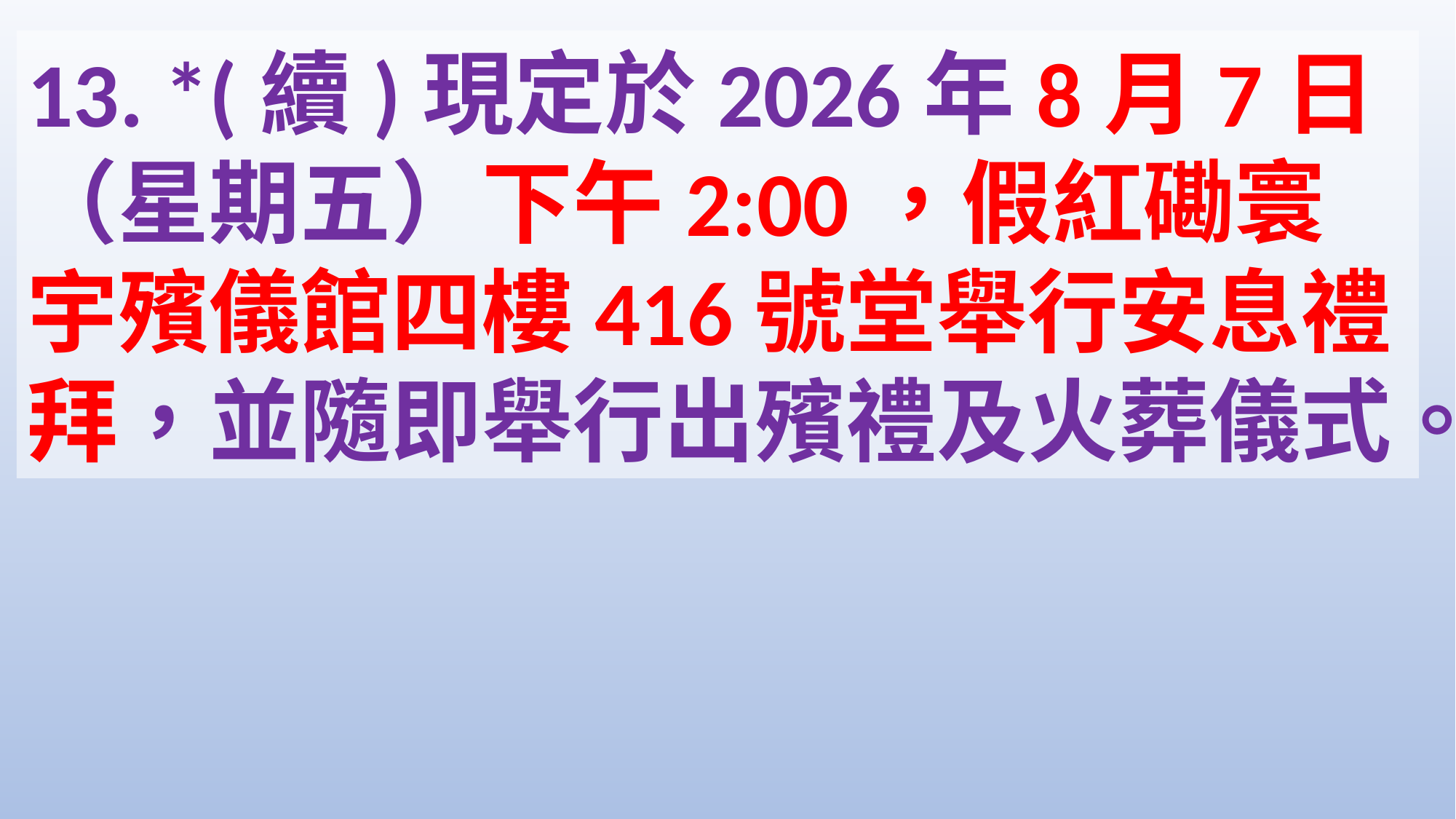

13. *(續)現定於2026年8月7日（星期五）下午2:00，假紅磡寰宇殯儀館四樓416號堂舉行安息禮拜，並隨即舉行出殯禮及火葬儀式。